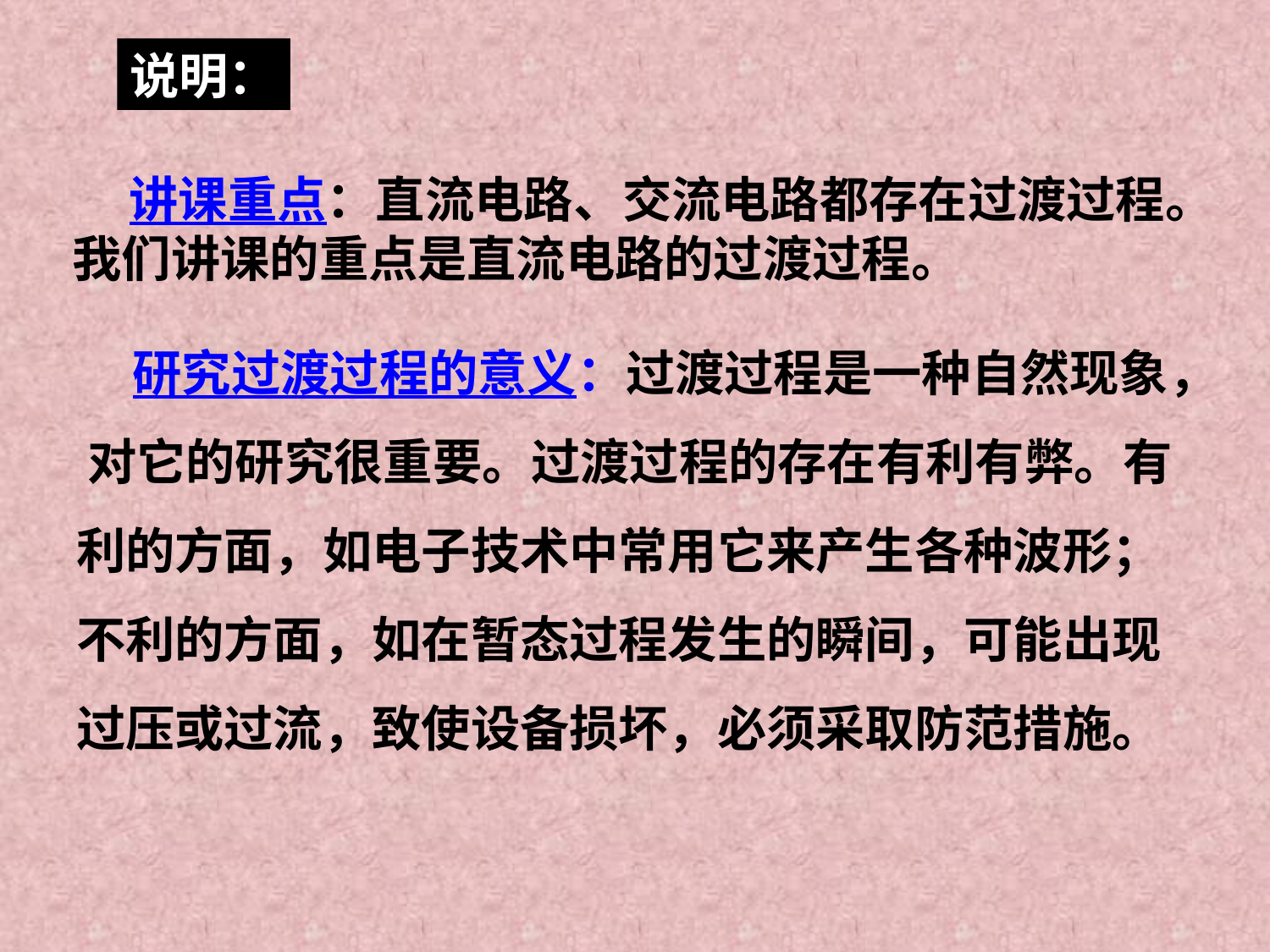

说明：
    讲课重点：直流电路、交流电路都存在过渡过程。我们讲课的重点是直流电路的过渡过程。
    研究过渡过程的意义：过渡过程是一种自然现象， 对它的研究很重要。过渡过程的存在有利有弊。有利的方面，如电子技术中常用它来产生各种波形；不利的方面，如在暂态过程发生的瞬间，可能出现过压或过流，致使设备损坏，必须采取防范措施。